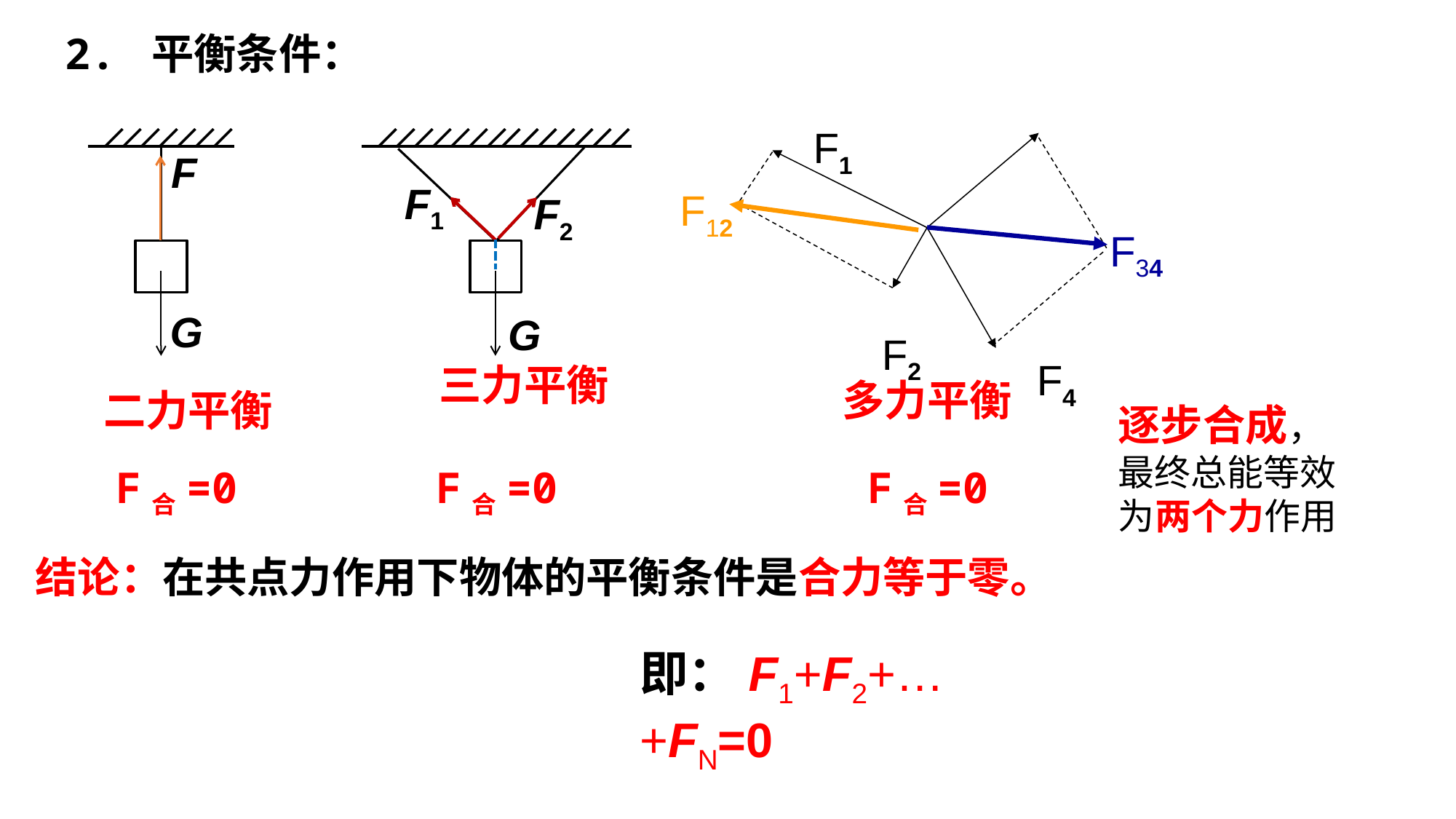

2. 平衡条件：
F1
F

G
F1
F2

G

F12

F34

F2
F4
二力平衡
三力平衡
多力平衡
逐步合成，最终总能等效为两个力作用
 F合=0
F合=0
F合=0
结论：在共点力作用下物体的平衡条件是合力等于零。
即：F1+F2+…+FN=0